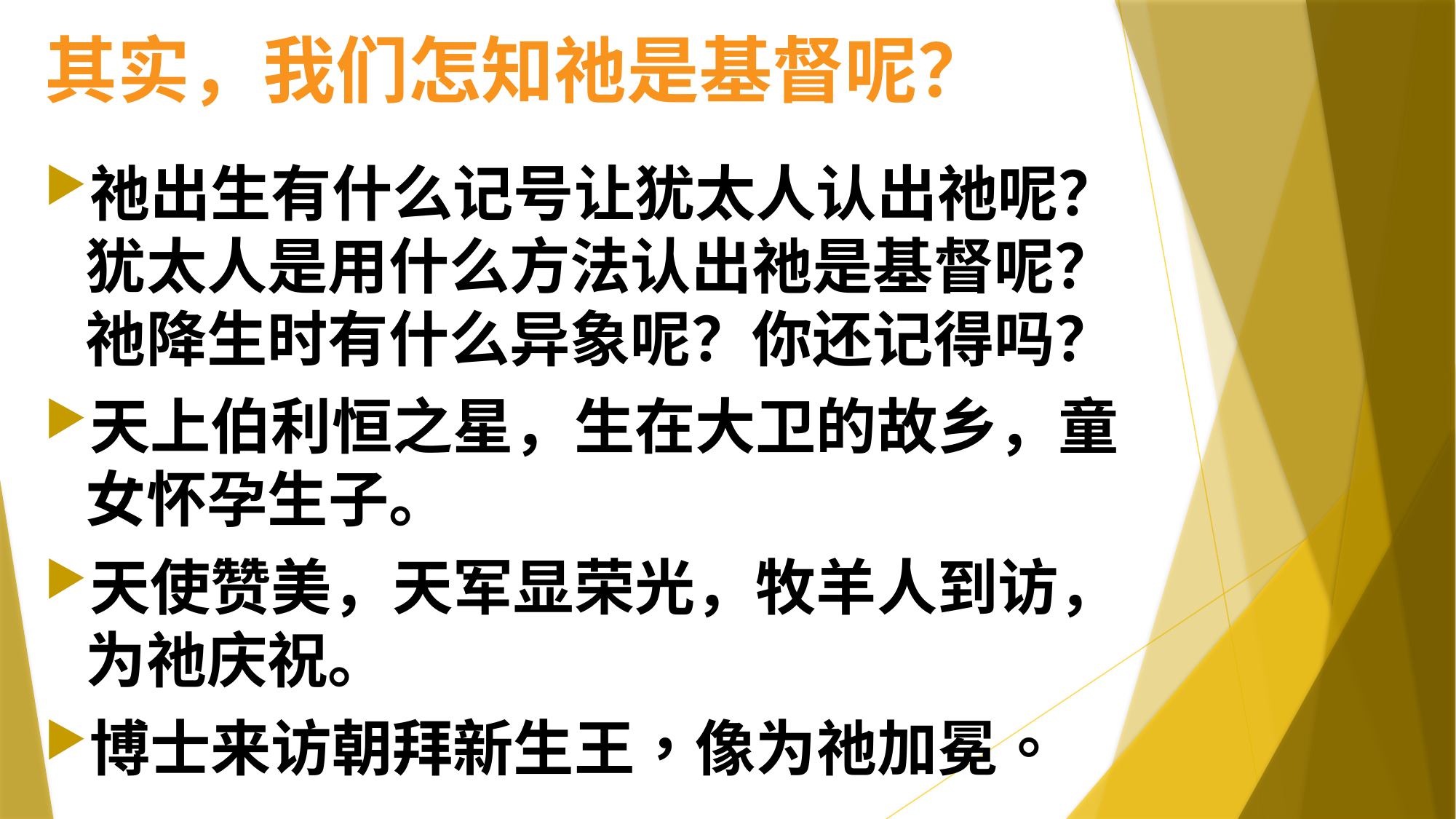

# 其实，我们怎知祂是基督呢？
祂出生有什么记号让犹太人认出祂呢？犹太人是用什么方法认出祂是基督呢？祂降生时有什么异象呢？你还记得吗？
天上伯利恒之星，生在大卫的故乡，童女怀孕生子。
天使赞美，天军显荣光，牧羊人到访，为祂庆祝。
博士来访朝拜新生王，像为祂加冕。